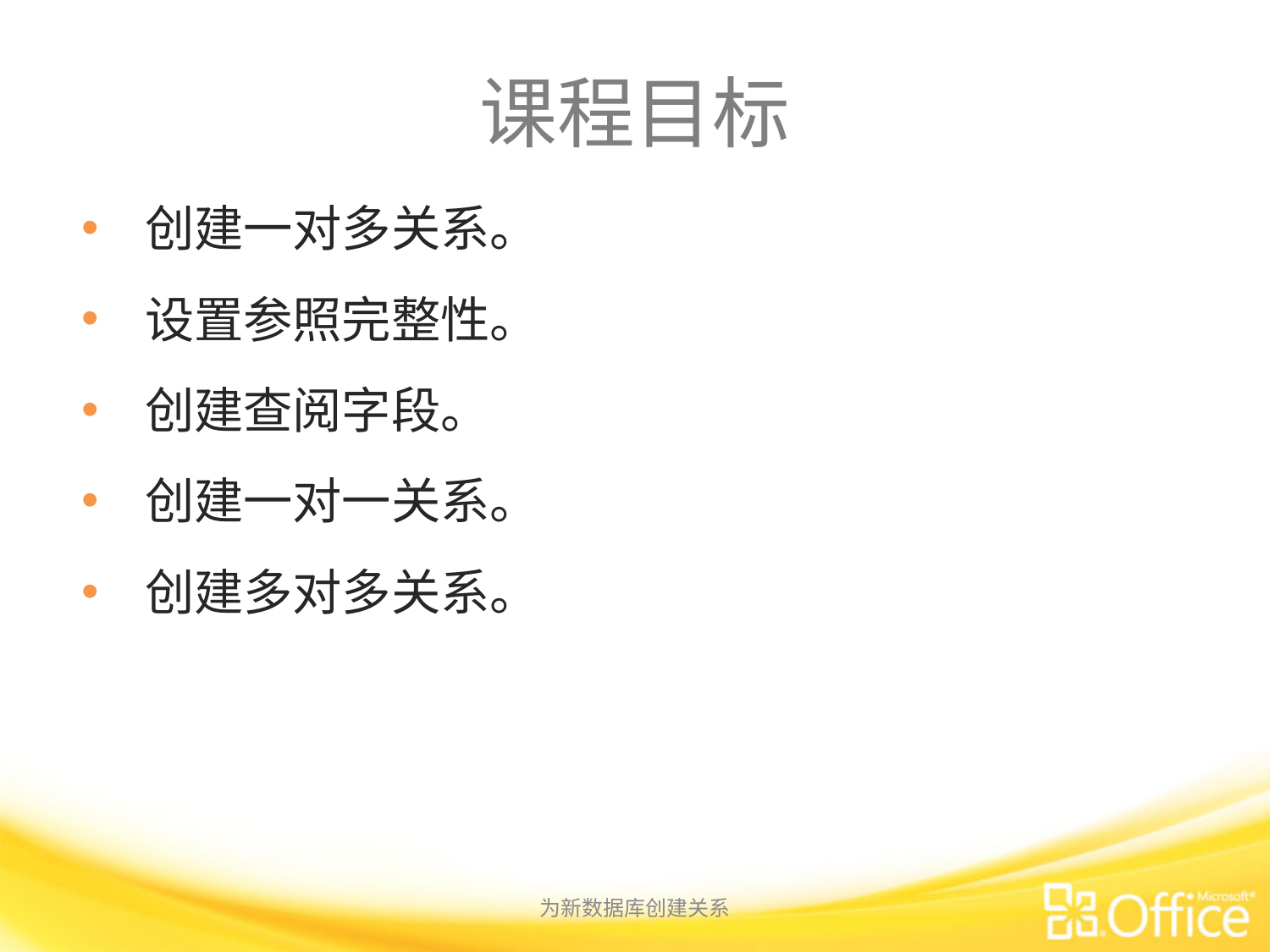

# 课程目标
创建一对多关系。
设置参照完整性。
创建查阅字段。
创建一对一关系。
创建多对多关系。
为新数据库创建关系